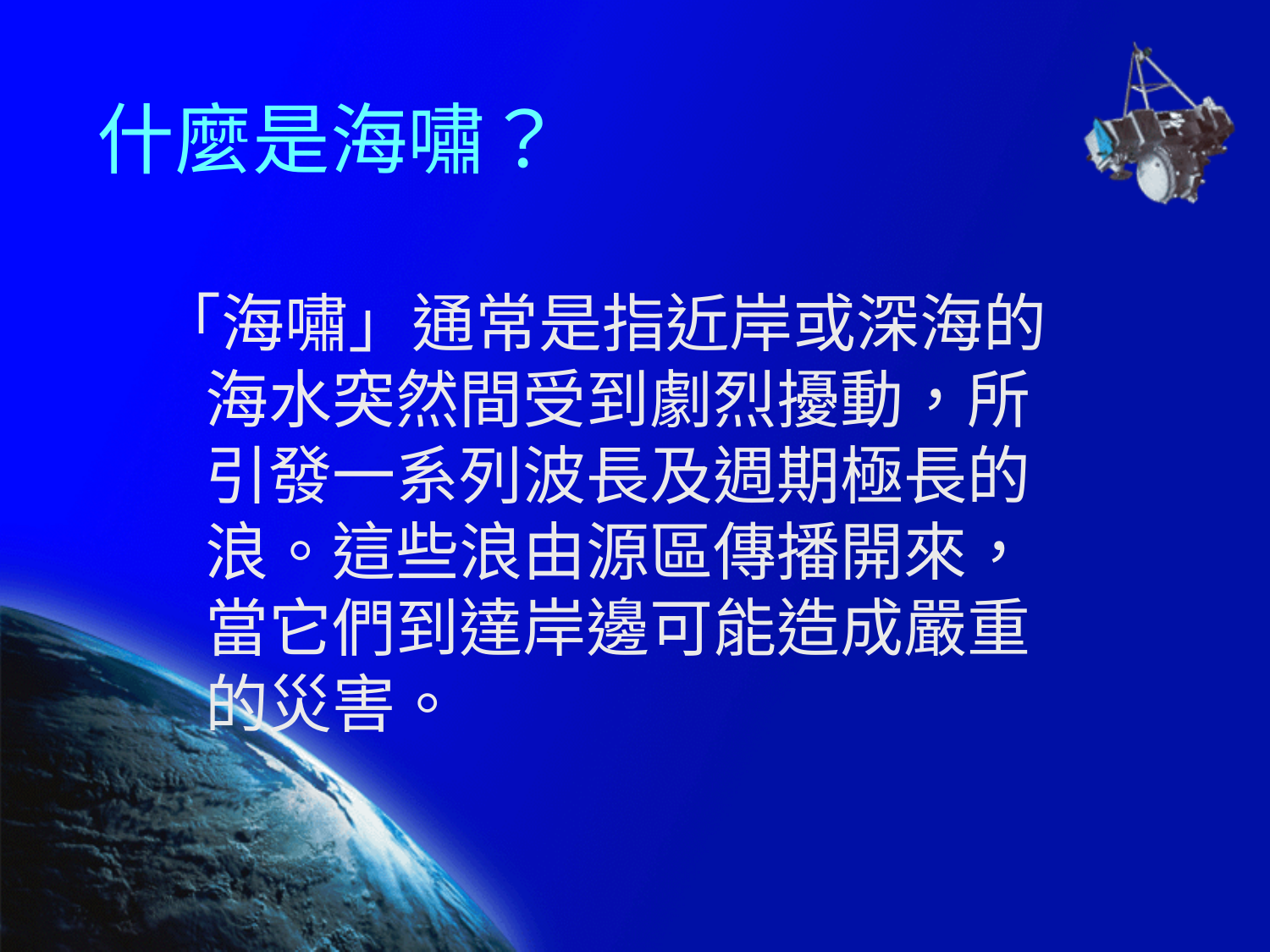

# 什麼是海嘯？
「海嘯」通常是指近岸或深海的海水突然間受到劇烈擾動，所引發一系列波長及週期極長的浪。這些浪由源區傳播開來，當它們到達岸邊可能造成嚴重的災害。